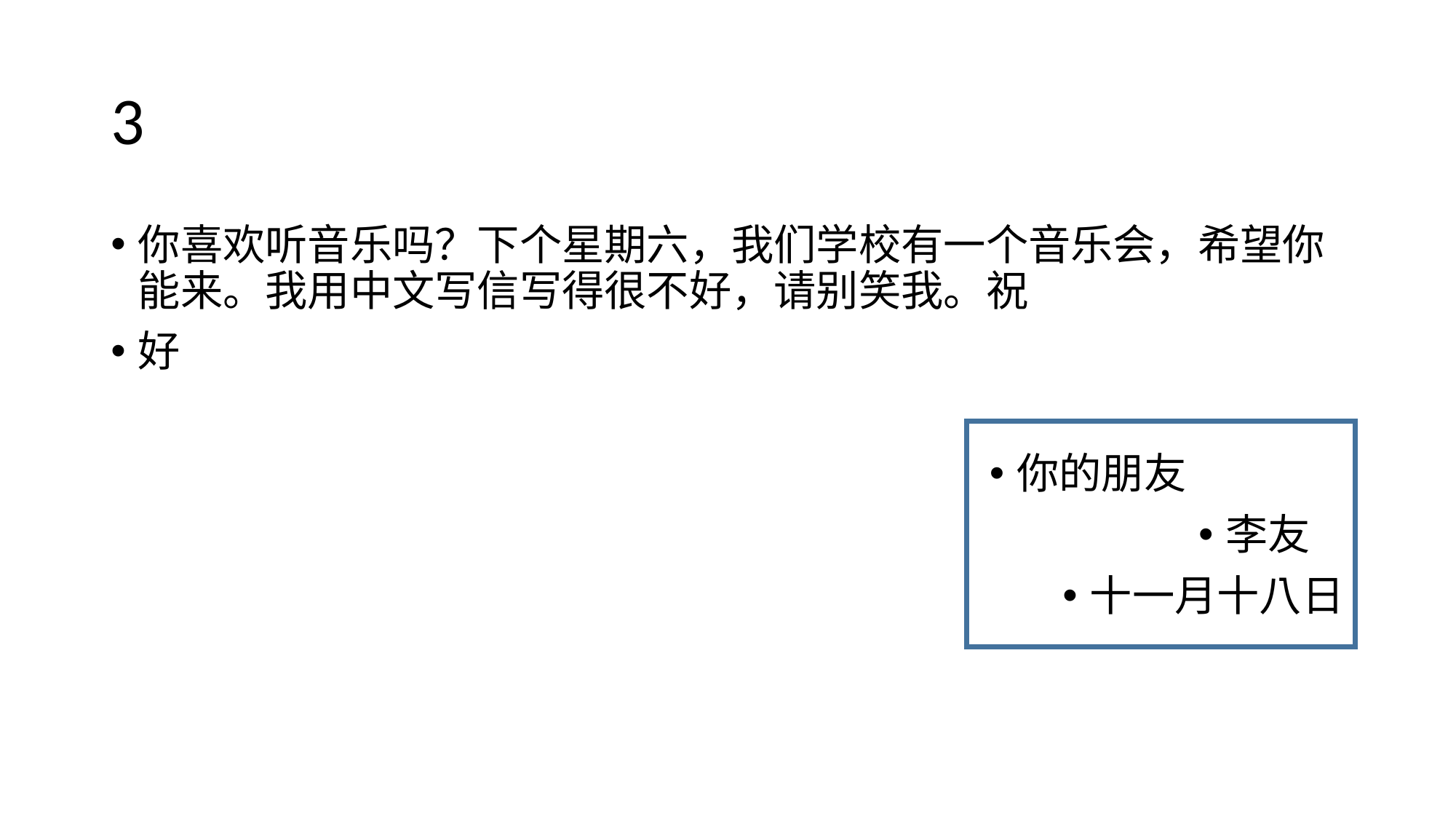

# 3
你喜欢听音乐吗？下个星期六，我们学校有一个音乐会，希望你能来。我用中文写信写得很不好，请别笑我。祝
好

你的朋友
李友
十一月十八日